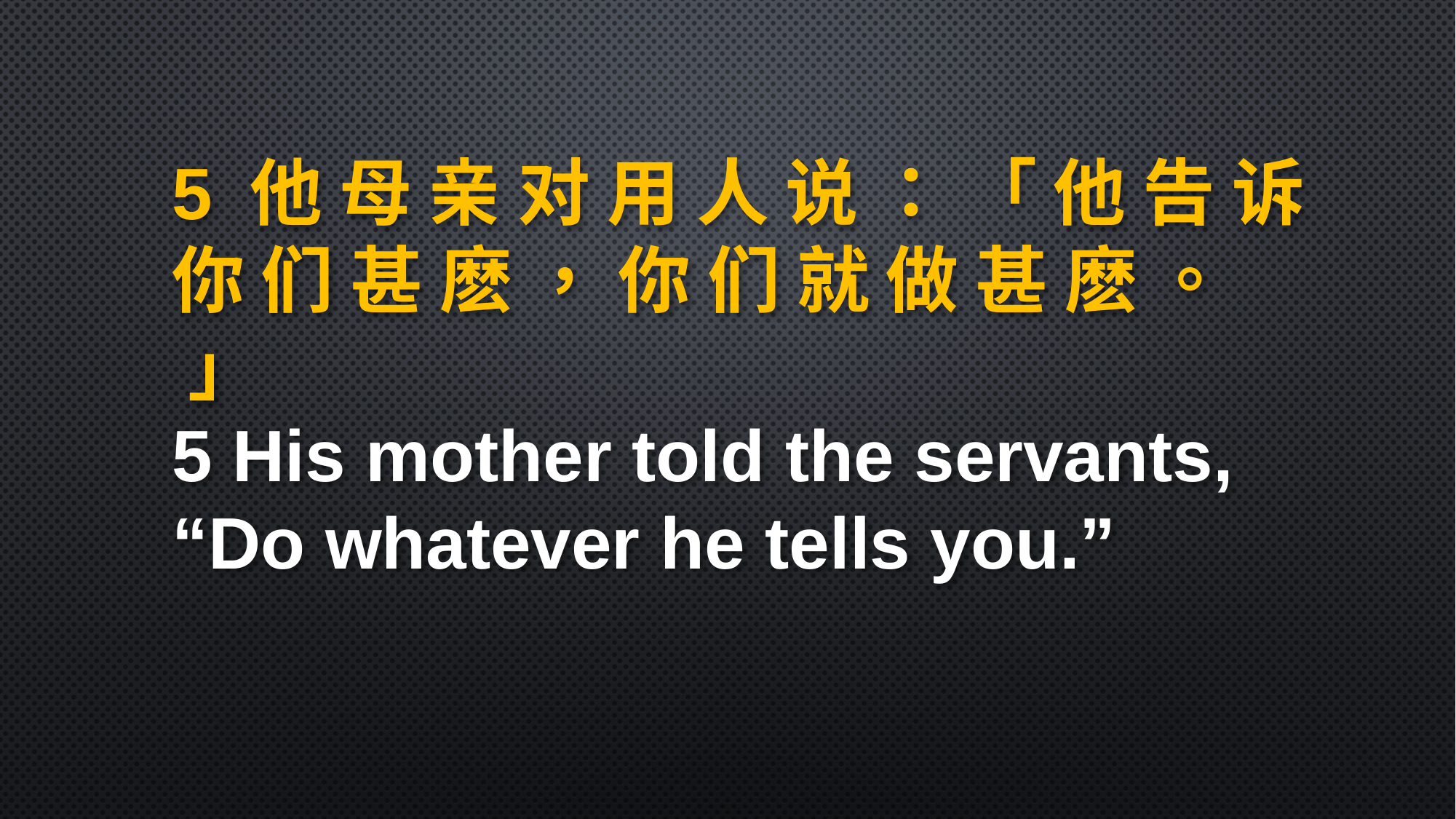

5 他 母 亲 对 用 人 说 ： 「 他 告 诉 你 们 甚 麽 ， 你 们 就 做 甚 麽 。 」
5 His mother told the servants, “Do whatever he tells you.”